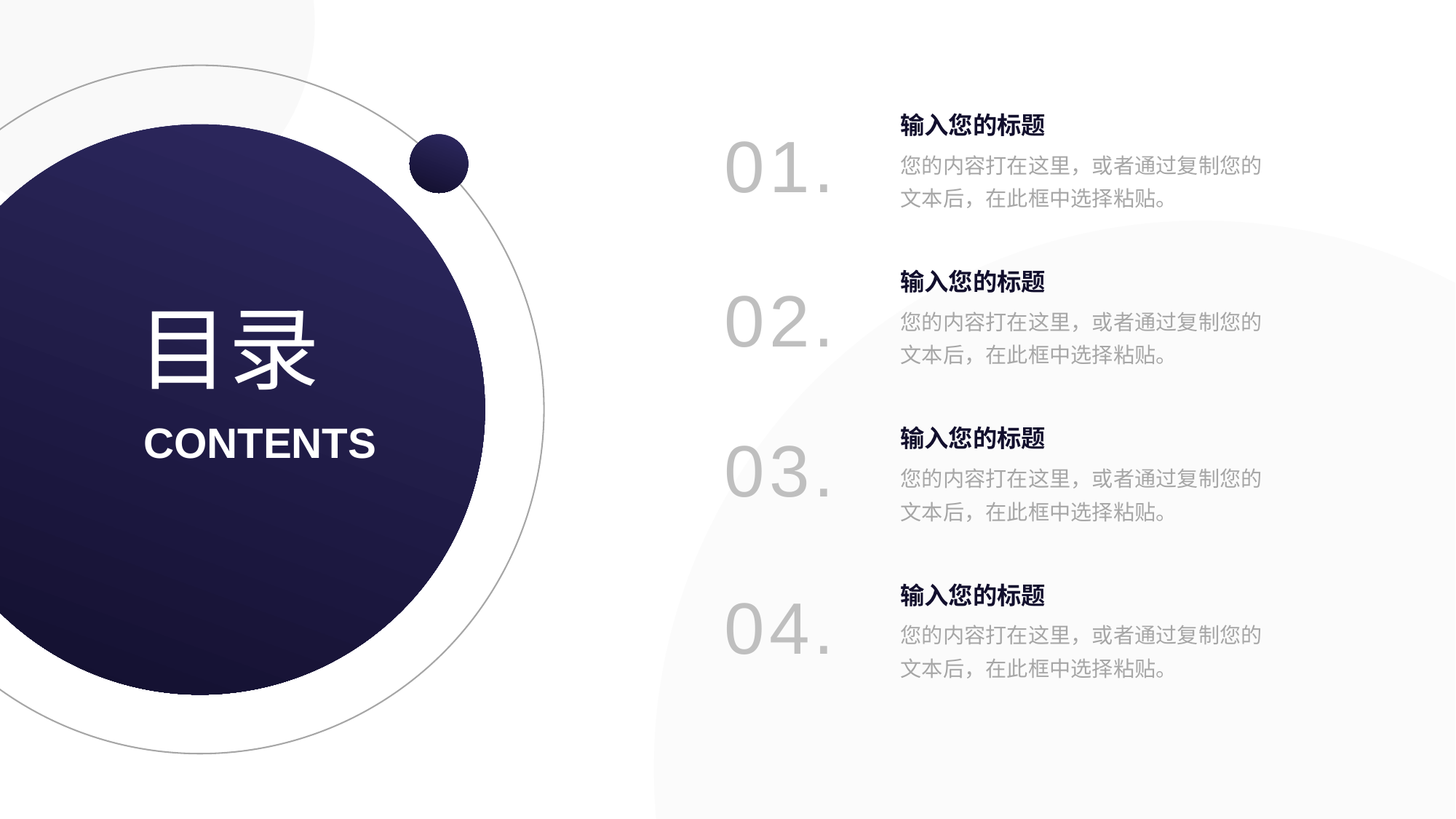

输入您的标题
01.

您的内容打在这里，或者通过复制您的文本后，在此框中选择粘贴。
目录

输入您的标题
02.
您的内容打在这里，或者通过复制您的文本后，在此框中选择粘贴。
CONTENTS
输入您的标题
03.
您的内容打在这里，或者通过复制您的文本后，在此框中选择粘贴。
输入您的标题
04.
您的内容打在这里，或者通过复制您的文本后，在此框中选择粘贴。